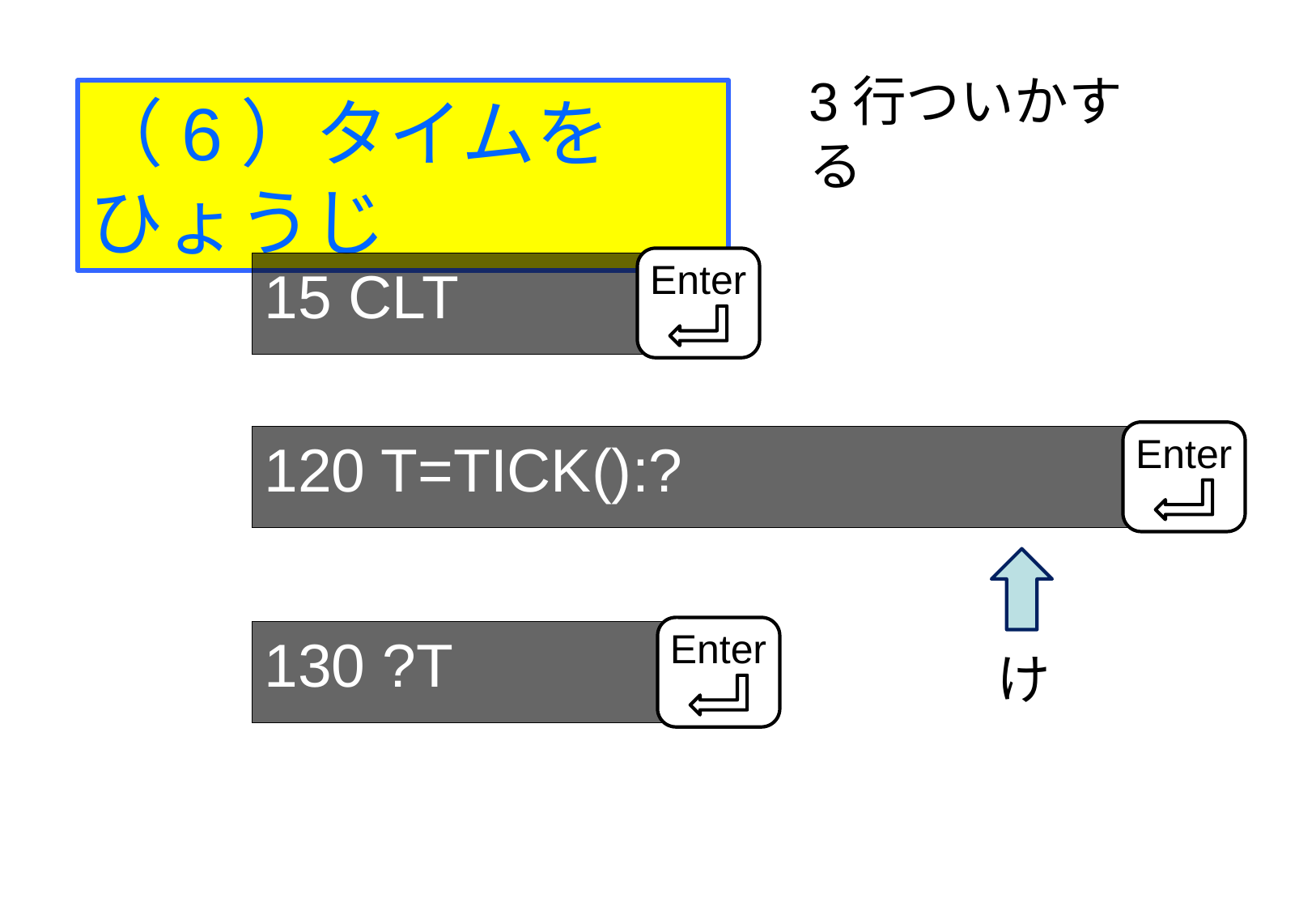

（6）タイムをひょうじ
3行ついかする

Enter

15 CLT

Enter

120 T=TICK():?

Enter

130 ?T
け